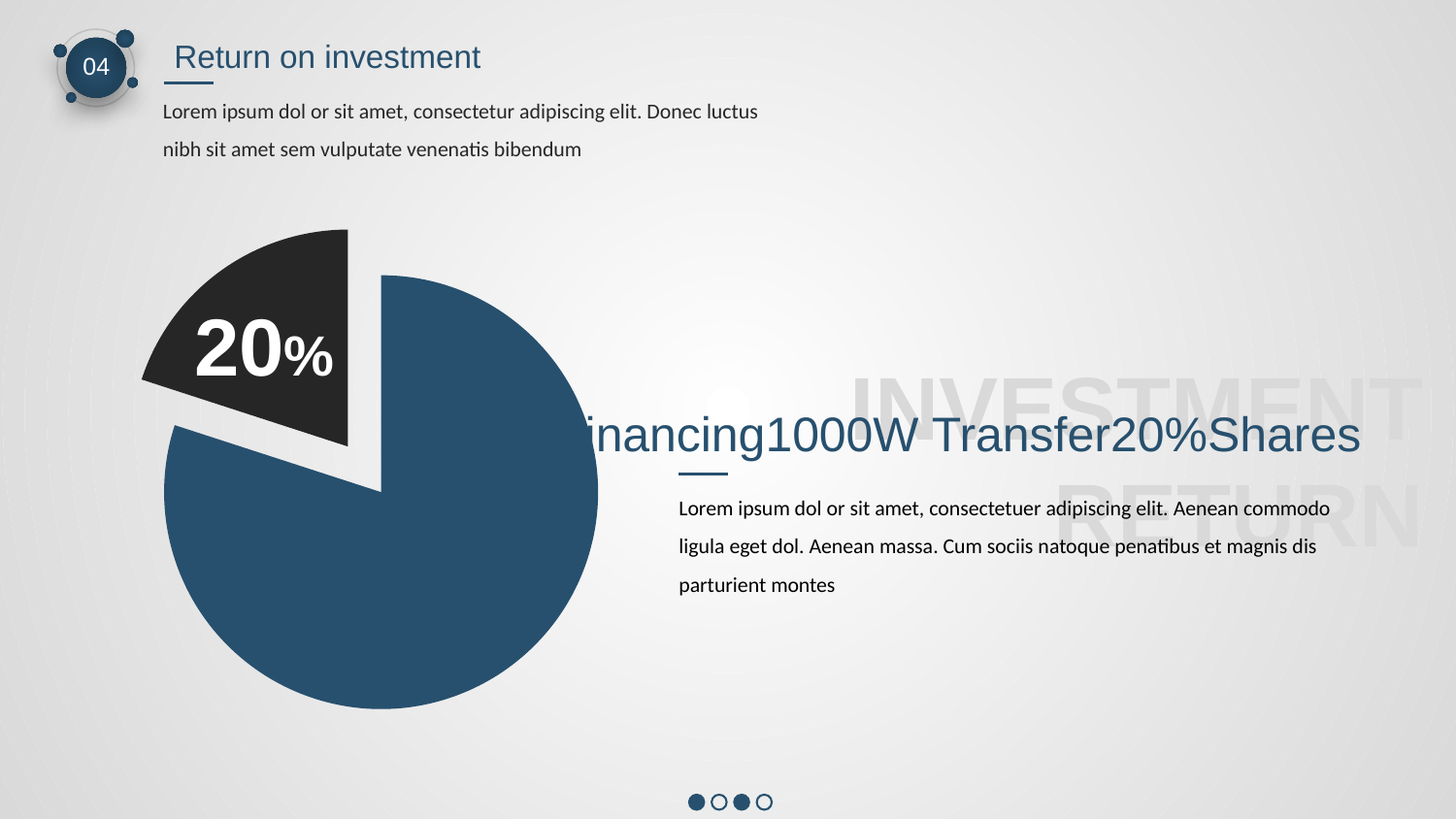

Return on investment
04
Lorem ipsum dol or sit amet, consectetur adipiscing elit. Donec luctus nibh sit amet sem vulputate venenatis bibendum

### Chart

| Category | 销售额 |
|---|---|
| 第一季度 | 8.0 |
| 第二季度 | 2.0 |
20%
INVESTMENT
RETURN
Financing1000W Transfer20%Shares
Lorem ipsum dol or sit amet, consectetuer adipiscing elit. Aenean commodo ligula eget dol. Aenean massa. Cum sociis natoque penatibus et magnis dis parturient montes